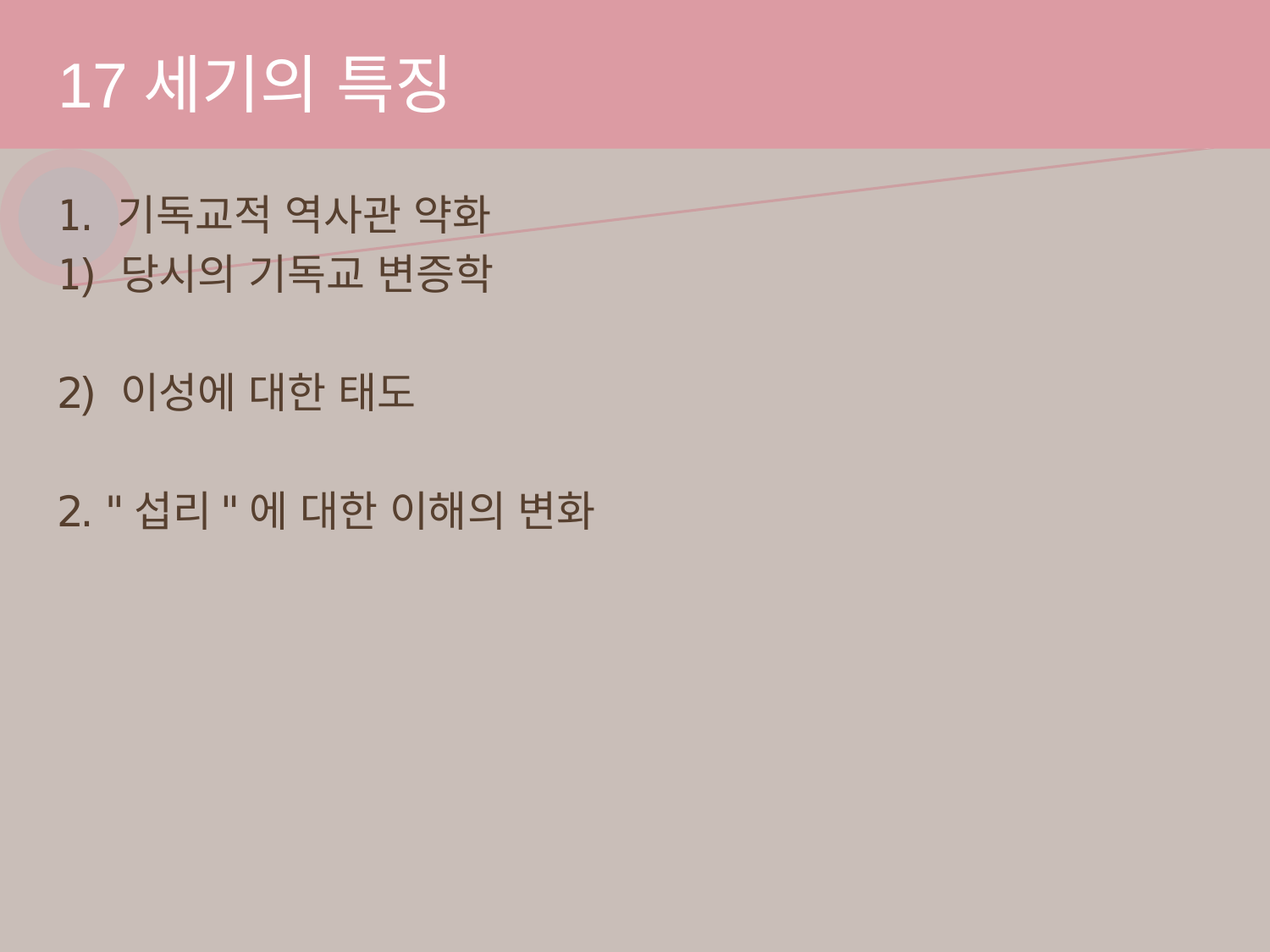

# 17세기의 특징
1. 기독교적 역사관 약화
1) 당시의 기독교 변증학

2) 이성에 대한 태도

2. "섭리"에 대한 이해의 변화